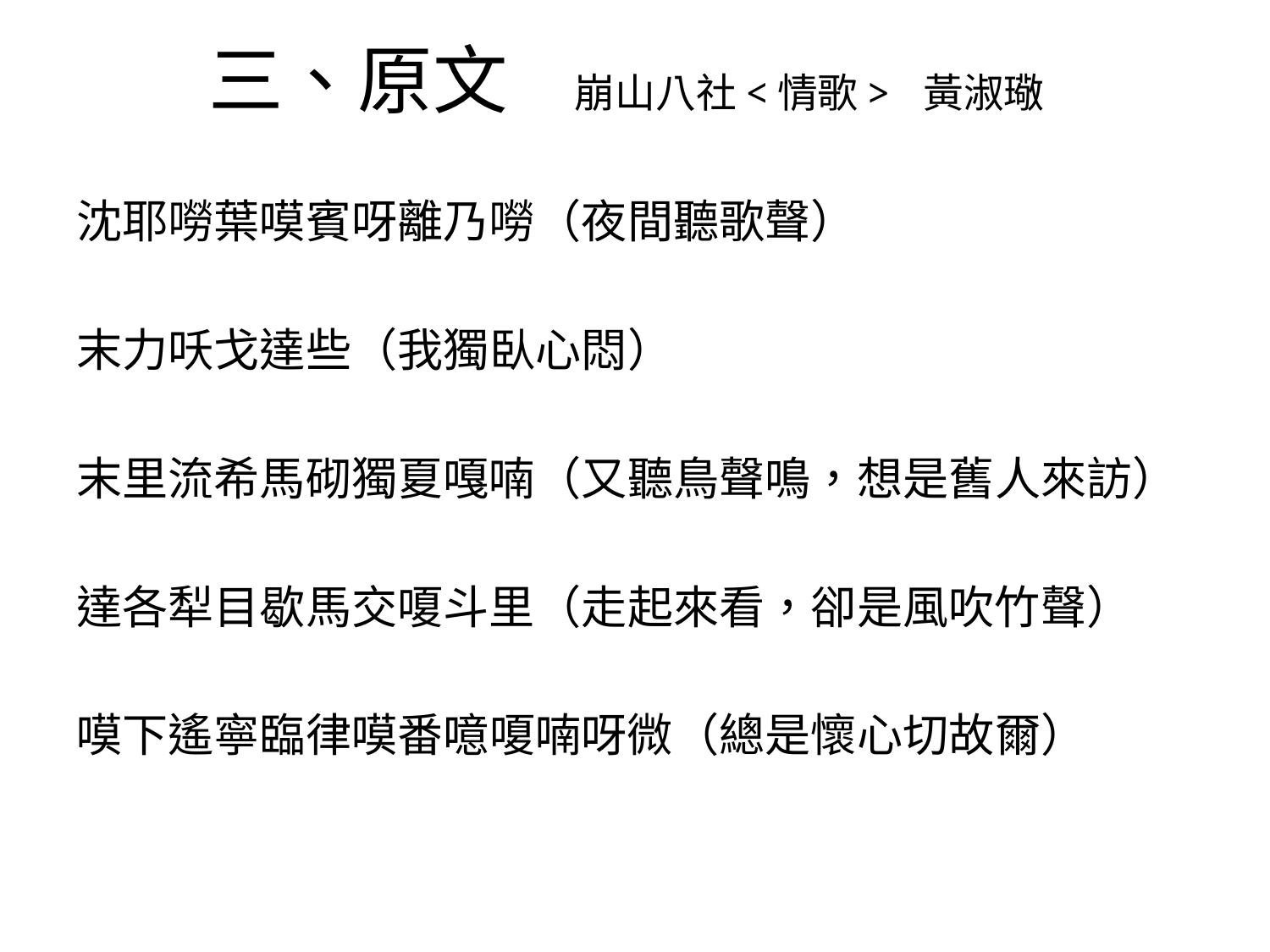

# 三、原文    崩山八社<情歌> 黃淑璥
沈耶嘮葉嗼賓呀離乃嘮（夜間聽歌聲）

末力㕭戈達些（我獨臥心悶）

末里流希馬砌獨夏嘎喃（又聽鳥聲鳴，想是舊人來訪）

達各犁目歇馬交嗄斗里（走起來看，卻是風吹竹聲）

嗼下遙寧臨律嗼番噫嗄喃呀微（總是懷心切故爾）